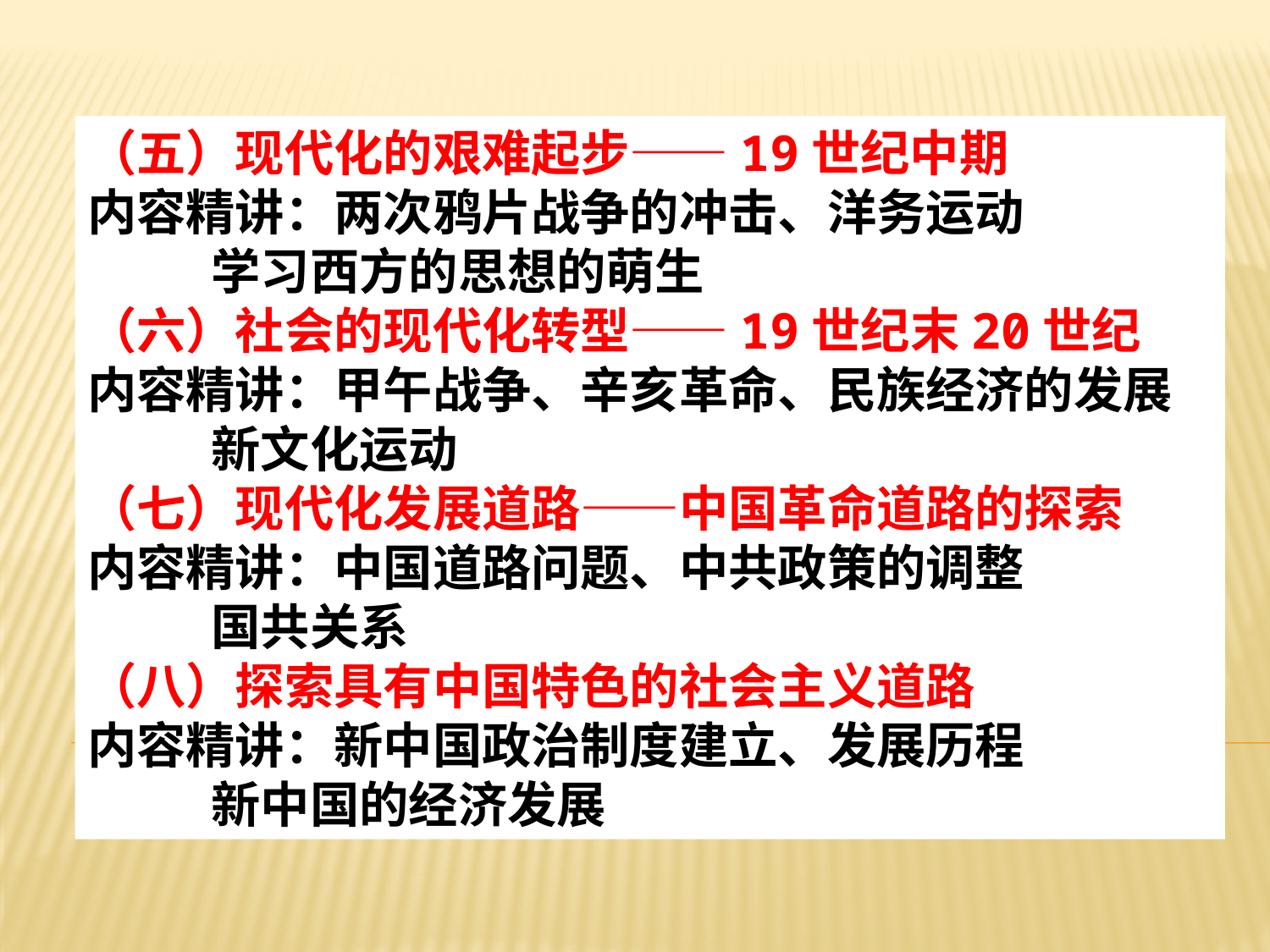

（五）现代化的艰难起步——19世纪中期
内容精讲：两次鸦片战争的冲击、洋务运动
          学习西方的思想的萌生
（六）社会的现代化转型——19世纪末20世纪
内容精讲：甲午战争、辛亥革命、民族经济的发展
          新文化运动
（七）现代化发展道路——中国革命道路的探索
内容精讲：中国道路问题、中共政策的调整
          国共关系
（八）探索具有中国特色的社会主义道路
内容精讲：新中国政治制度建立、发展历程
          新中国的经济发展